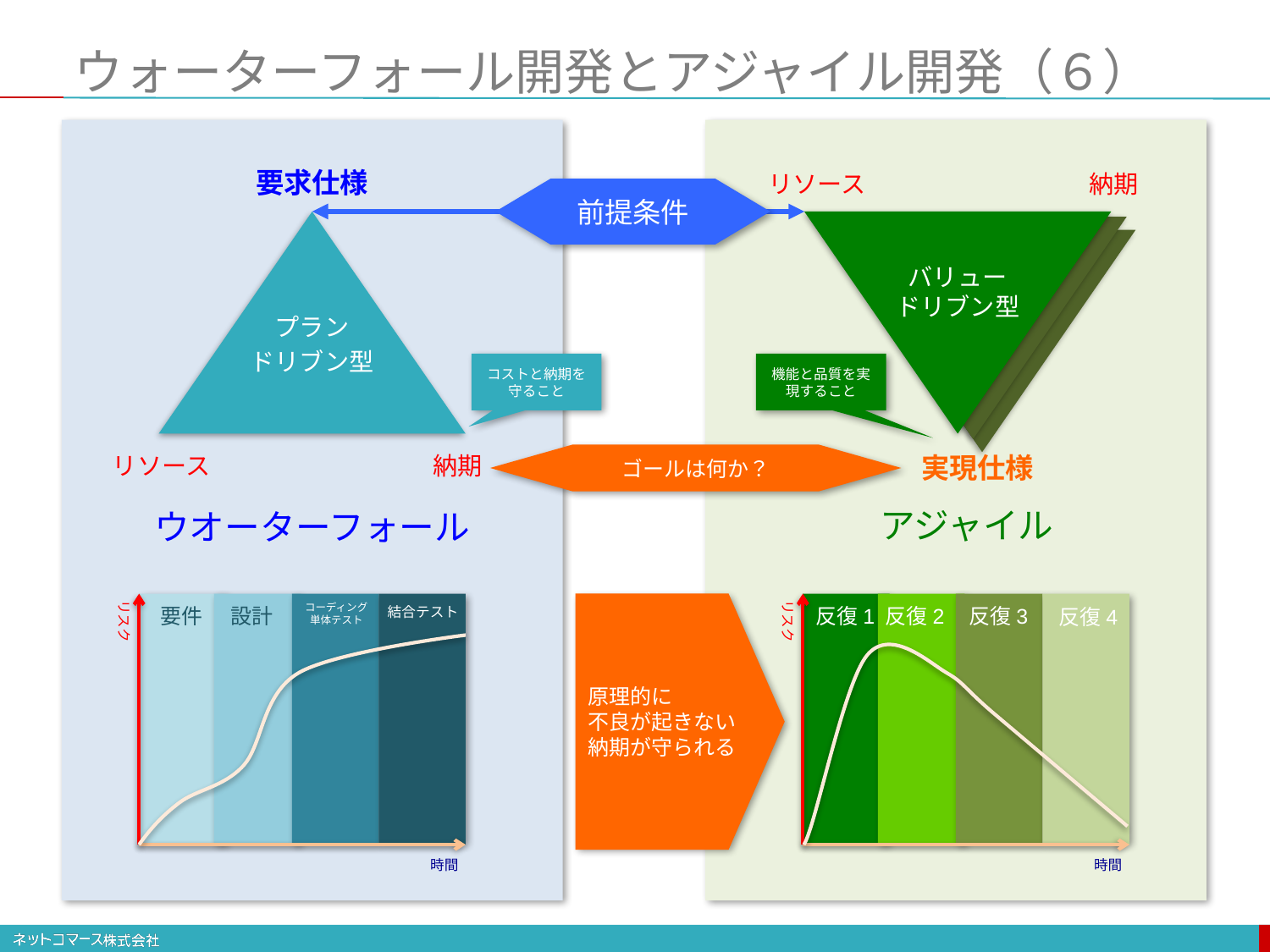

ウォーターフォール開発とアジャイル開発（６）

要求仕様
リソース
納期
前提条件
プラン
ドリブン型

バリュー
ドリブン型
コストと納期を守ること
機能と品質を実現すること
リソース
納期
実現仕様
ゴールは何か？
アジャイル
ウオーターフォール
リスク

原理的に
不良が起きない
納期が守られる
リスク

コーディング
単体テスト
要件
設計
反復1
反復2
反復3
結合テスト
反復4

時間
時間